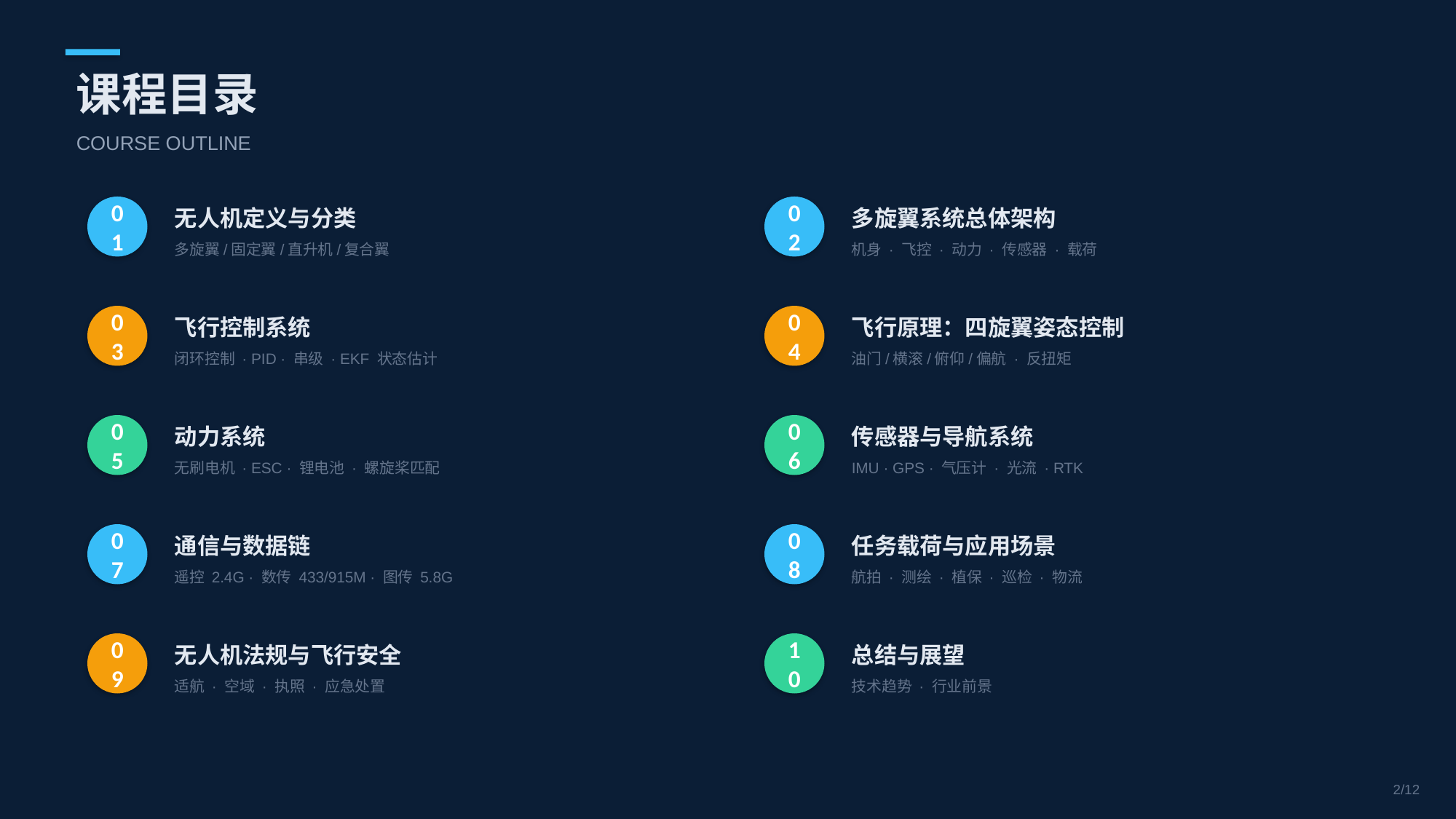

课程目录
COURSE OUTLINE
01
02
无人机定义与分类
多旋翼系统总体架构
多旋翼/固定翼/直升机/复合翼
机身 · 飞控 · 动力 · 传感器 · 载荷
03
04
飞行控制系统
飞行原理：四旋翼姿态控制
闭环控制 · PID · 串级 · EKF 状态估计
油门/横滚/俯仰/偏航 · 反扭矩
05
06
动力系统
传感器与导航系统
无刷电机 · ESC · 锂电池 · 螺旋桨匹配
IMU · GPS · 气压计 · 光流 · RTK
07
08
通信与数据链
任务载荷与应用场景
遥控 2.4G · 数传 433/915M · 图传 5.8G
航拍 · 测绘 · 植保 · 巡检 · 物流
09
10
无人机法规与飞行安全
总结与展望
适航 · 空域 · 执照 · 应急处置
技术趋势 · 行业前景
2/12